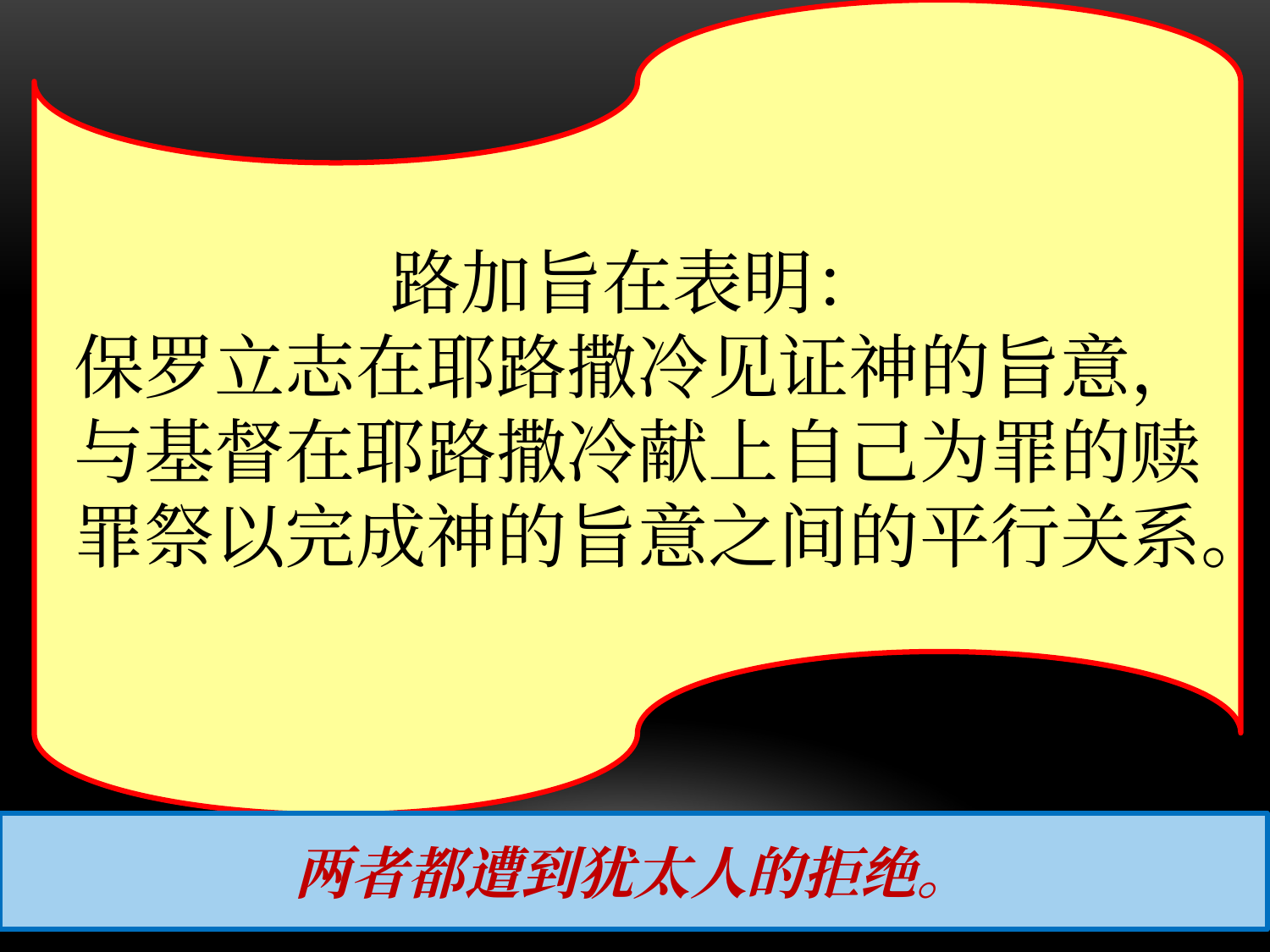

路加旨在表明：
保罗立志在耶路撒冷见证神的旨意，与基督在耶路撒冷献上自己为罪的赎罪祭以完成神的旨意之间的平行关系。
两者都遭到犹太人的拒绝。